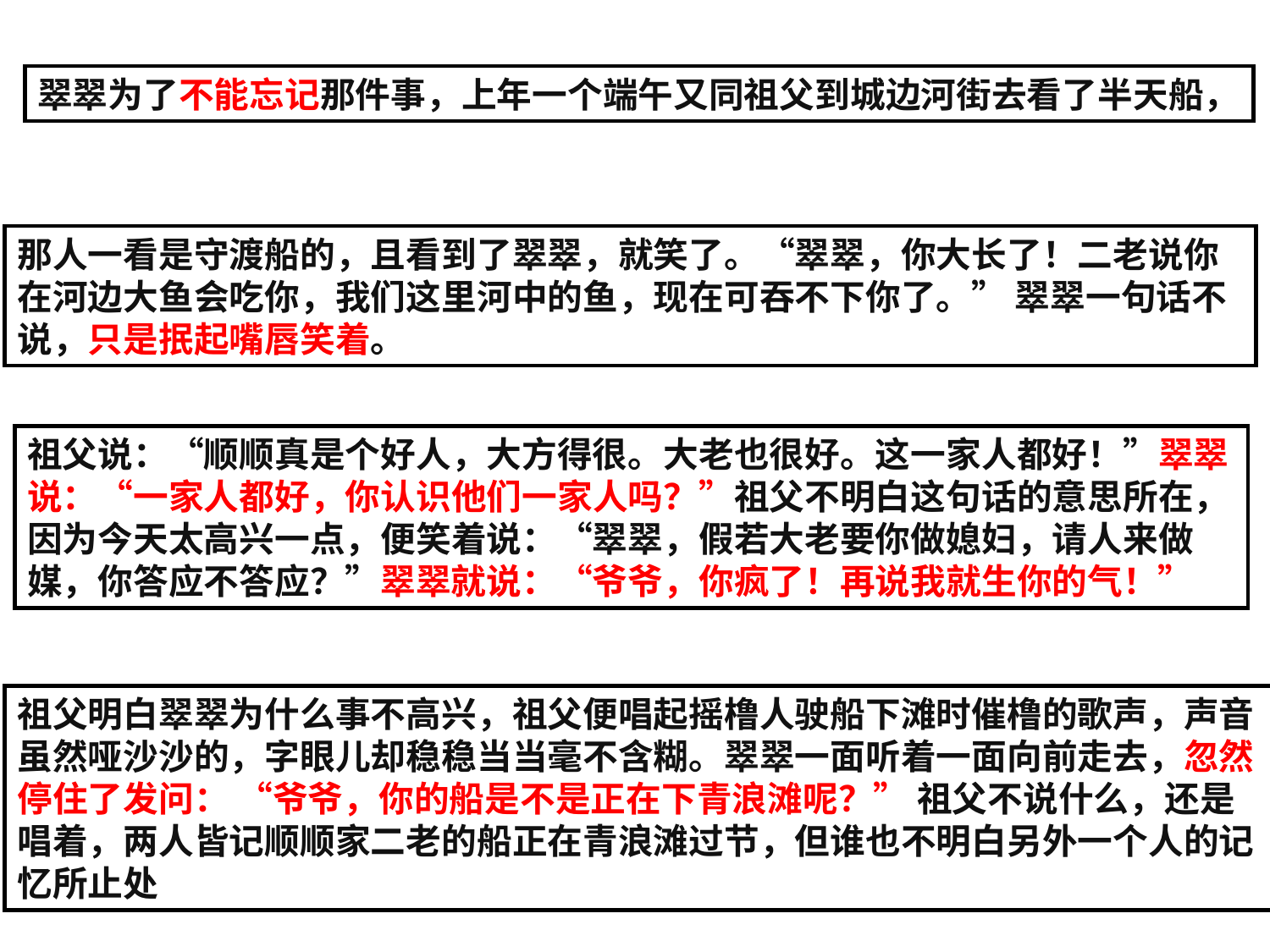

翠翠为了不能忘记那件事，上年一个端午又同祖父到城边河街去看了半天船，
那人一看是守渡船的，且看到了翠翠，就笑了。“翠翠，你大长了！二老说你在河边大鱼会吃你，我们这里河中的鱼，现在可吞不下你了。” 翠翠一句话不说，只是抿起嘴唇笑着。
祖父说：“顺顺真是个好人，大方得很。大老也很好。这一家人都好！”翠翠说：“一家人都好，你认识他们一家人吗？”祖父不明白这句话的意思所在，因为今天太高兴一点，便笑着说：“翠翠，假若大老要你做媳妇，请人来做媒，你答应不答应？”翠翠就说：“爷爷，你疯了！再说我就生你的气！”
祖父明白翠翠为什么事不高兴，祖父便唱起摇橹人驶船下滩时催橹的歌声，声音虽然哑沙沙的，字眼儿却稳稳当当毫不含糊。翠翠一面听着一面向前走去，忽然停住了发问： “爷爷，你的船是不是正在下青浪滩呢？” 祖父不说什么，还是唱着，两人皆记顺顺家二老的船正在青浪滩过节，但谁也不明白另外一个人的记忆所止处